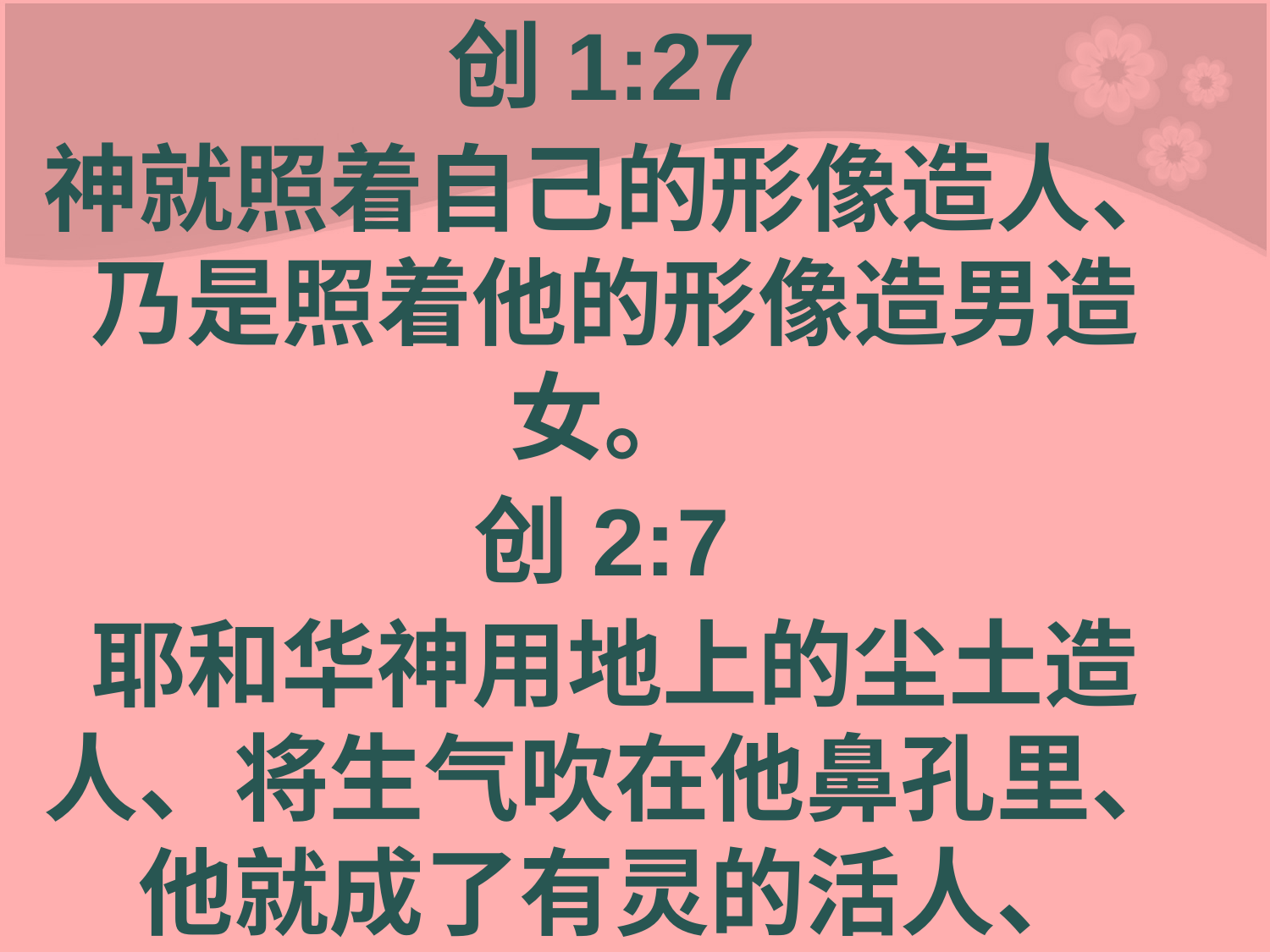

创1:27
神就照着自己的形像造人、乃是照着他的形像造男造女。
创2:7
耶和华神用地上的尘土造人、将生气吹在他鼻孔里、他就成了有灵的活人、